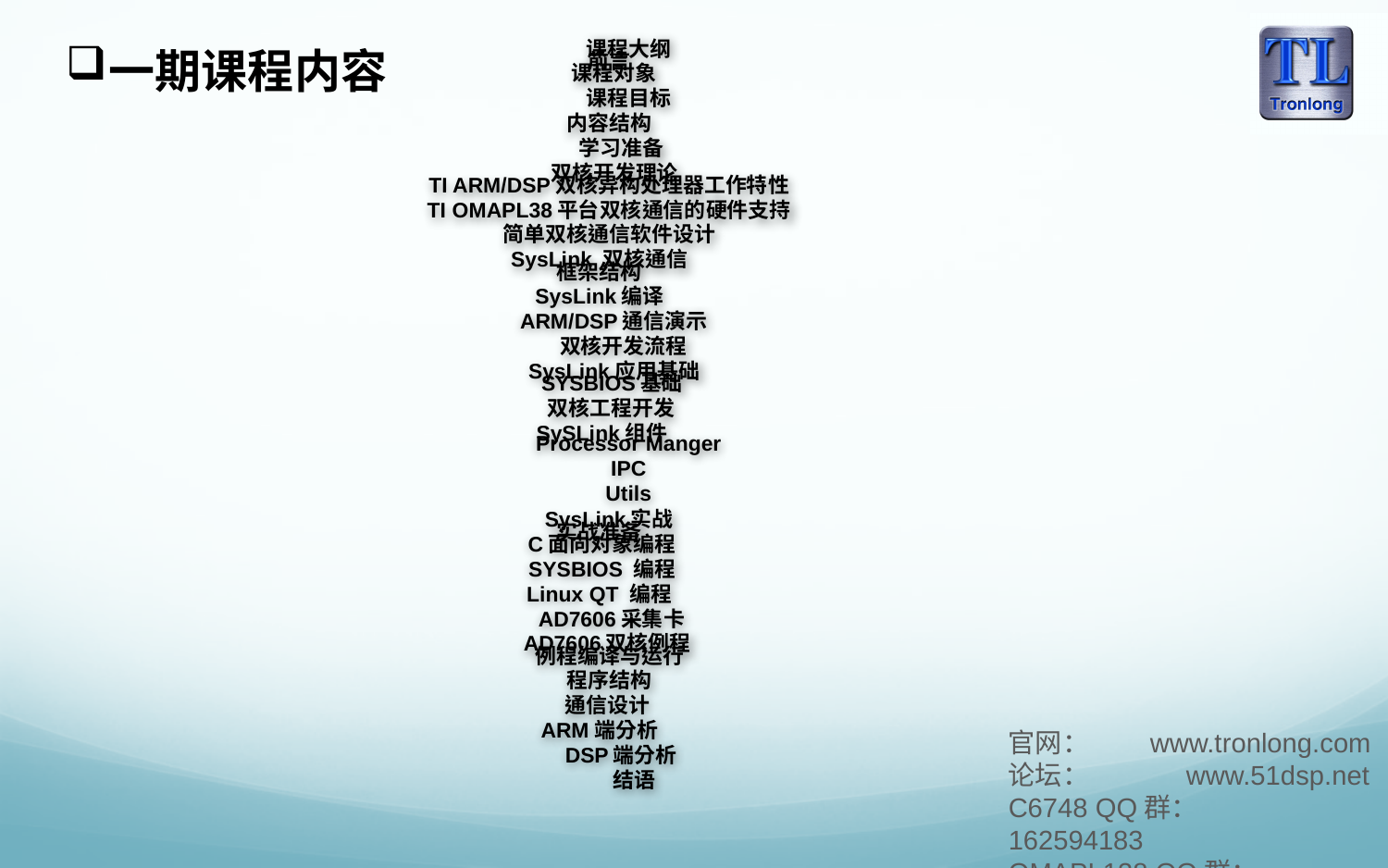

一期课程内容
课程大纲
前言
课程对象
课程目标
内容结构
学习准备
 双核开发理论
TI ARM/DSP双核异构处理器工作特性
TI OMAPL38平台双核通信的硬件支持
简单双核通信软件设计
SysLink 双核通信
框架结构
SysLink编译
ARM/DSP通信演示
双核开发流程
SysLink应用基础
 SYSBIOS基础
双核工程开发
SySLink组件
Processor Manger
IPC
Utils
SysLink实战
实战准备
C面向对象编程
 SYSBIOS 编程
Linux QT 编程
AD7606采集卡
 AD7606双核例程
 例程编译与运行
 程序结构
 通信设计
ARM端分析
DSP端分析
 结语